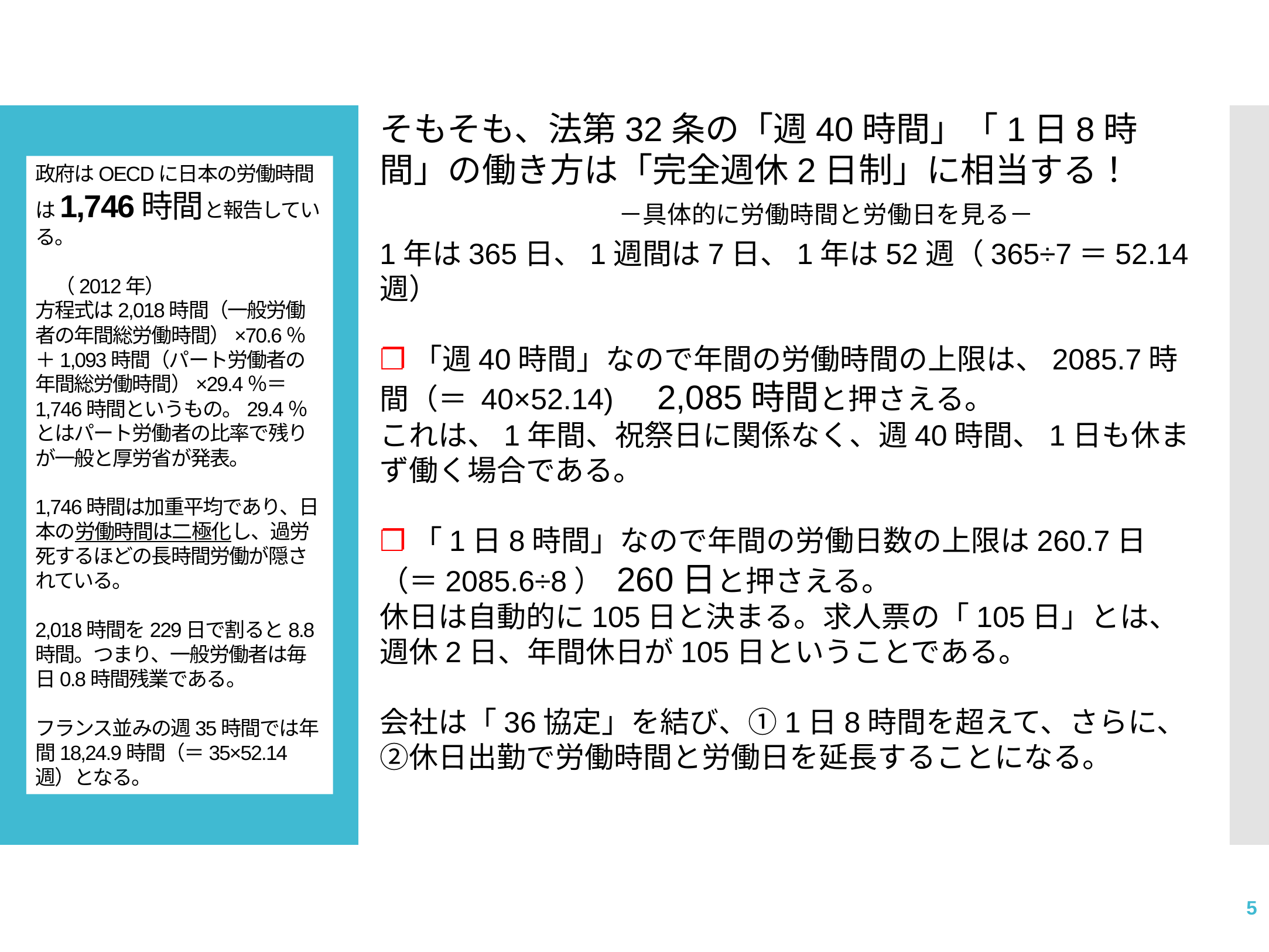

そもそも、法第32条の「週40時間」「1日8時間」の働き方は「完全週休2日制」に相当する！
　　　　　　　－具体的に労働時間と労働日を見る－
# 政府はOECDに日本の労働時間は1,746時間と報告している。 　　　　　　　　　　　　　　　（2012年） 方程式は2,018時間（一般労働者の年間総労働時間）×70.6％＋1,093時間（パート労働者の年間総労働時間）×29.4％＝1,746時間というもの。29.4％とはパート労働者の比率で残りが一般と厚労省が発表。 1,746時間は加重平均であり、日本の労働時間は二極化し、過労死するほどの長時間労働が隠されている。 2,018時間を229日で割ると8.8時間。つまり、一般労働者は毎日0.8時間残業である。 フランス並みの週35時間では年間18,24.9時間（＝35×52.14週）となる。
1年は365日、1週間は7日、1年は52週（365÷7＝52.14週）

❐「週40時間」なので年間の労働時間の上限は、2085.7時間（＝ 40×52.14)　2,085時間と押さえる。
これは、1年間、祝祭日に関係なく、週40時間、1日も休まず働く場合である。

❐「1日8時間」なので年間の労働日数の上限は260.7日（＝2085.6÷8） 260日と押さえる。
休日は自動的に105日と決まる。求人票の「105日」とは、週休2日、年間休日が105日ということである。

会社は「36協定」を結び、①1日8時間を超えて、さらに、②休日出勤で労働時間と労働日を延長することになる。

5